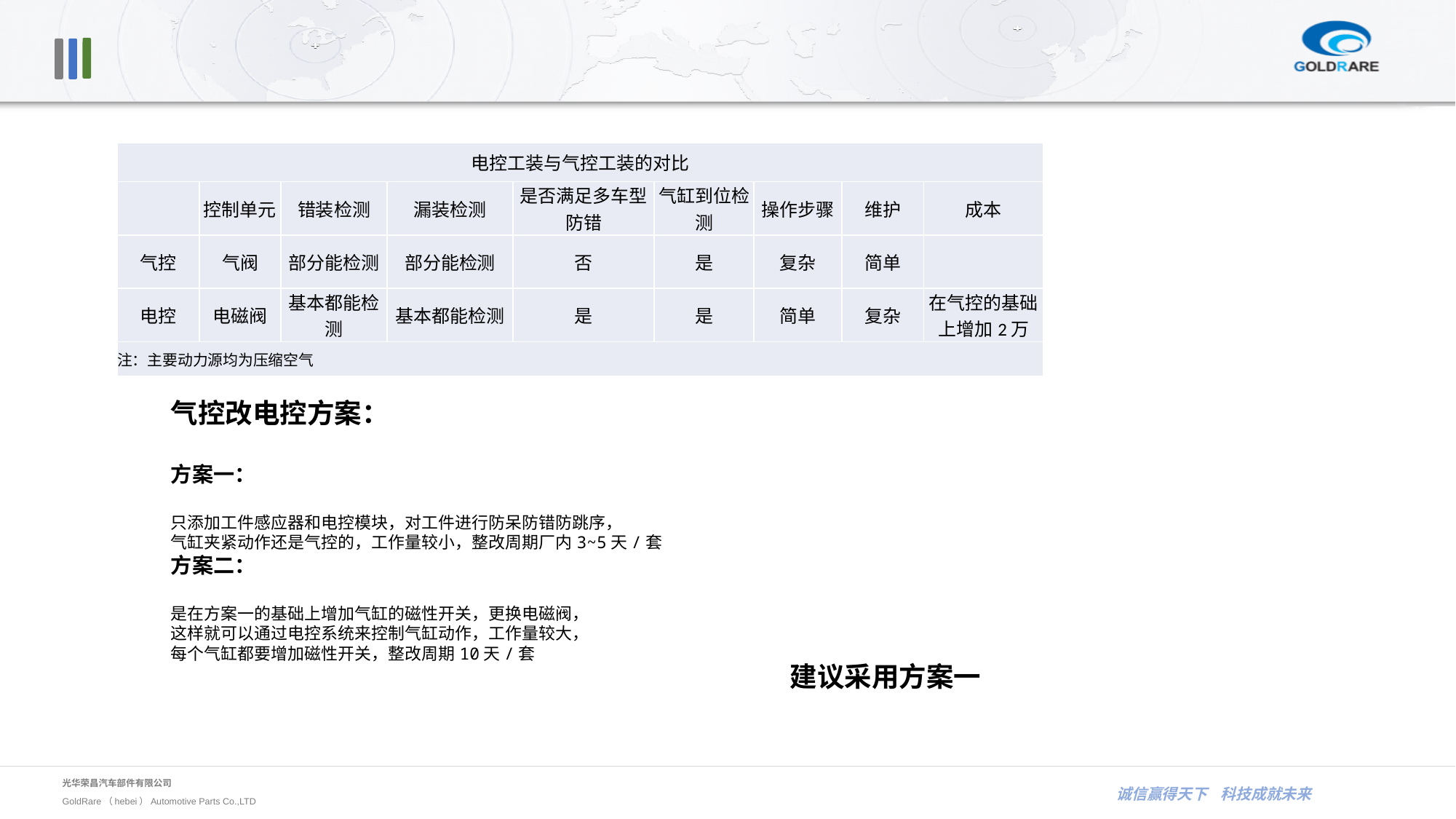

| 电控工装与气控工装的对比 |  |  |  |  |  |  |  |  |
| --- | --- | --- | --- | --- | --- | --- | --- | --- |
|  | 控制单元 | 错装检测 | 漏装检测 | 是否满足多车型防错 | 气缸到位检测 | 操作步骤 | 维护 | 成本 |
| 气控 | 气阀 | 部分能检测 | 部分能检测 | 否 | 是 | 复杂 | 简单 |  |
| 电控 | 电磁阀 | 基本都能检测 | 基本都能检测 | 是 | 是 | 简单 | 复杂 | 在气控的基础上增加2万 |
| 注：主要动力源均为压缩空气 |  |  |  |  |  |  |  |  |
气控改电控方案：

方案一：

只添加工件感应器和电控模块，对工件进行防呆防错防跳序，
气缸夹紧动作还是气控的，工作量较小，整改周期厂内3~5天/套
方案二：

是在方案一的基础上增加气缸的磁性开关，更换电磁阀，
这样就可以通过电控系统来控制气缸动作，工作量较大，
每个气缸都要增加磁性开关，整改周期10天/套
建议采用方案一